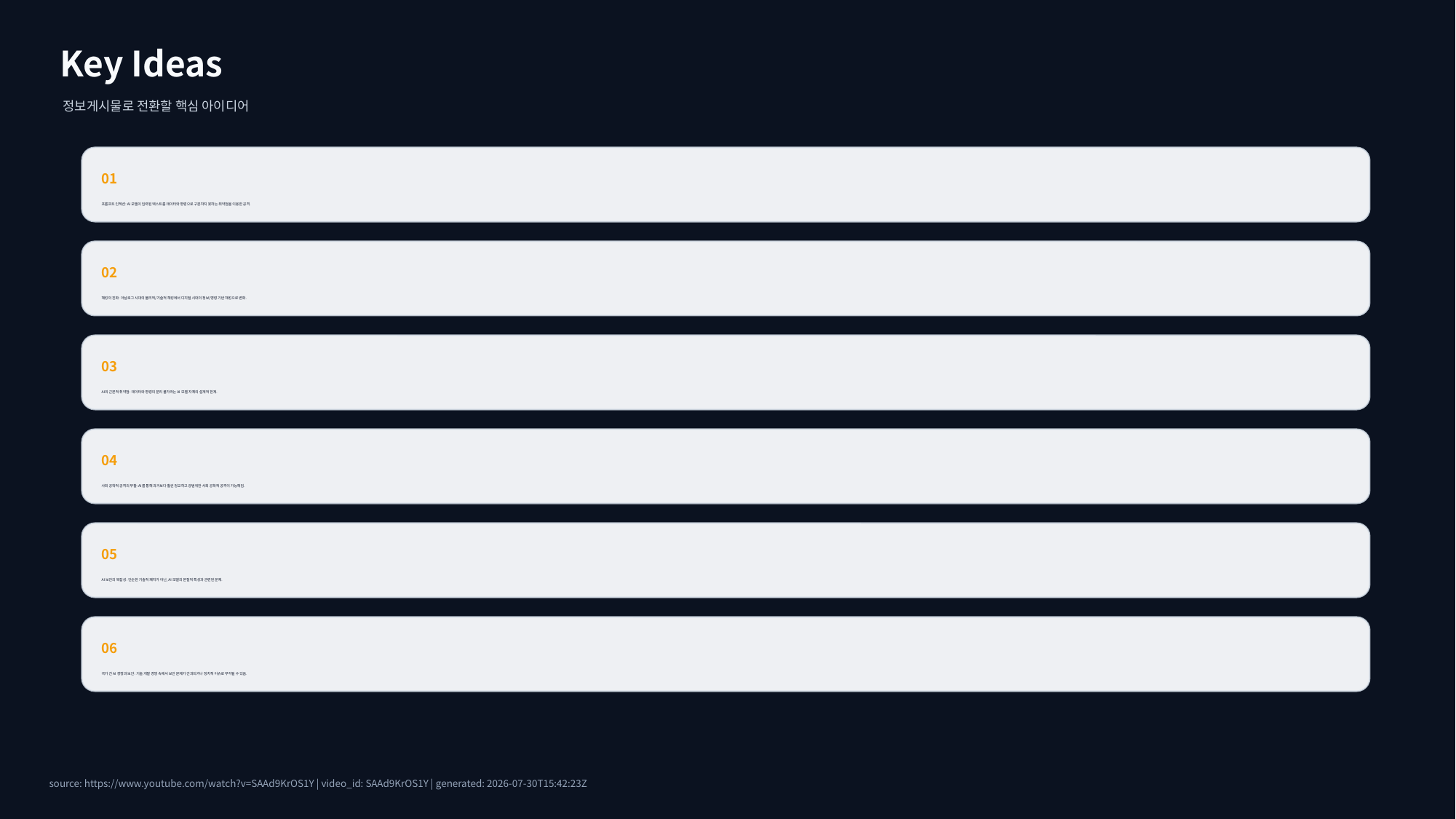

Key Ideas
정보게시물로 전환할 핵심 아이디어

01
프롬프트 인젝션: AI 모델이 입력된 텍스트를 데이터와 명령으로 구분하지 못하는 취약점을 이용한 공격.

02
해킹의 진화: 아날로그 시대의 물리적/기술적 해킹에서 디지털 시대의 정보/명령 기반 해킹으로 변화.

03
AI의 근본적 취약점: 데이터와 명령의 분리 불가라는 AI 모델 자체의 설계적 한계.

04
사회 공학적 공격의 부활: AI를 통해 과거보다 훨씬 정교하고 광범위한 사회 공학적 공격이 가능해짐.

05
AI 보안의 복잡성: 단순한 기술적 패치가 아닌, AI 모델의 본질적 특성과 관련된 문제.

06
국가 간 AI 경쟁과 보안: 기술 개발 경쟁 속에서 보안 문제가 간과되거나 정치적 이슈로 부각될 수 있음.
source: https://www.youtube.com/watch?v=SAAd9KrOS1Y | video_id: SAAd9KrOS1Y | generated: 2026-07-30T15:42:23Z